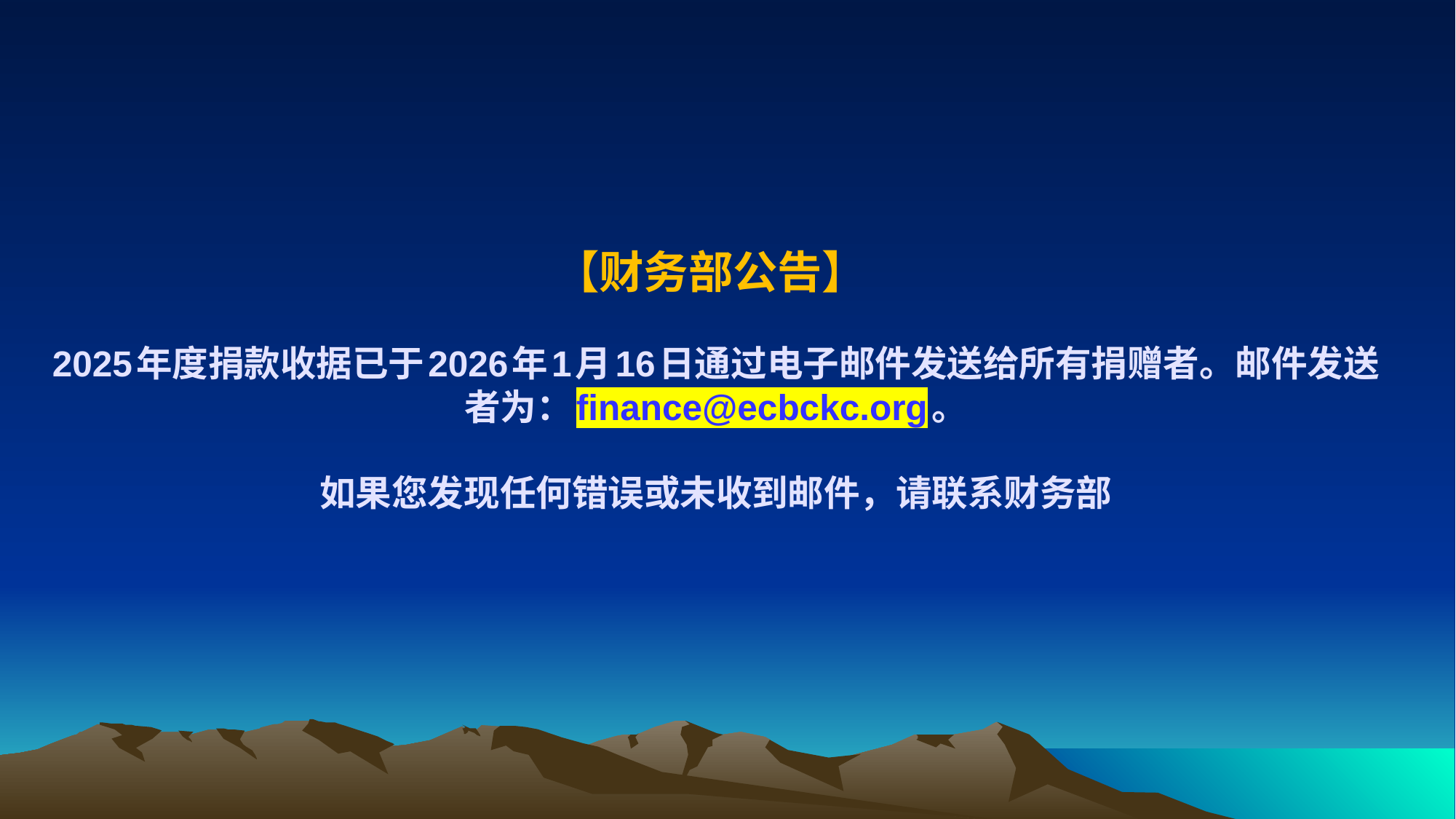

# 【财务部公告】 2025年度捐款收据已于2026年1月16日通过电子邮件发送给所有捐赠者。邮件发送者为：finance@ecbckc.org。 如果您发现任何错误或未收到邮件，请联系财务部